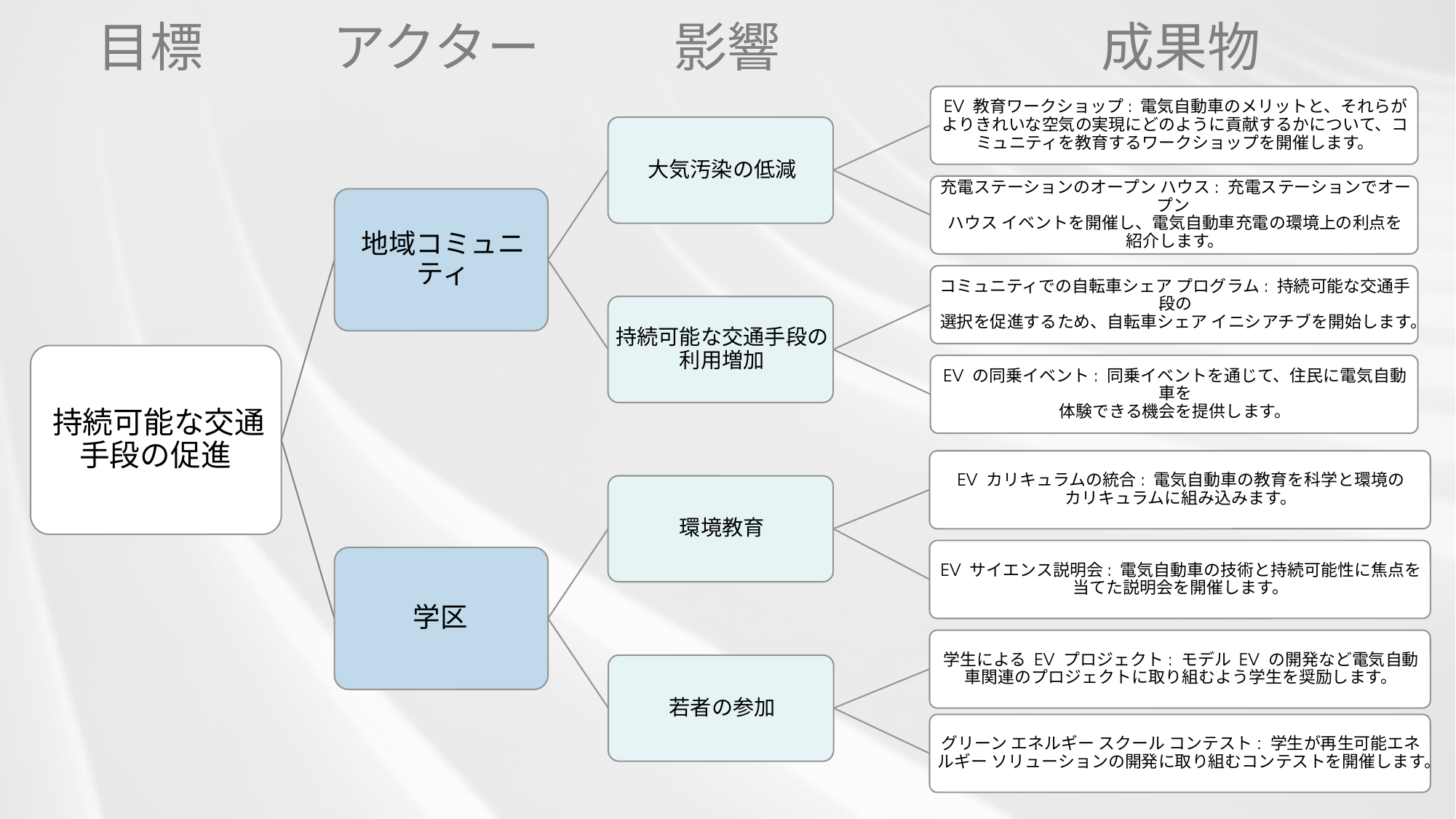

目標
アクター
影響
成果物
持続可能な交通手段の促進

地域コミュニティ

大気汚染の低減

EV 教育ワークショップ: 電気自動車のメリットと、それらがよりきれいな空気の実現にどのように貢献するかについて、コミュニティを教育するワークショップを開催します。

充電ステーションのオープン ハウス: 充電ステーションでオープン
ハウス イベントを開催し、電気自動車充電の環境上の利点を
紹介します。

持続可能な交通手段の利用増加

コミュニティでの自転車シェア プログラム: 持続可能な交通手段の
選択を促進するため、自転車シェア イニシアチブを開始します。

EV の同乗イベント: 同乗イベントを通じて、住民に電気自動車を
体験できる機会を提供します。

学区

環境教育

EV カリキュラムの統合: 電気自動車の教育を科学と環境の
カリキュラムに組み込みます。

EV サイエンス説明会: 電気自動車の技術と持続可能性に焦点を
当てた説明会を開催します。

若者の参加

学生による EV プロジェクト: モデル EV の開発など電気自動車関連のプロジェクトに取り組むよう学生を奨励します。

グリーン エネルギー スクール コンテスト: 学生が再生可能エネルギー ソリューションの開発に取り組むコンテストを開催します。